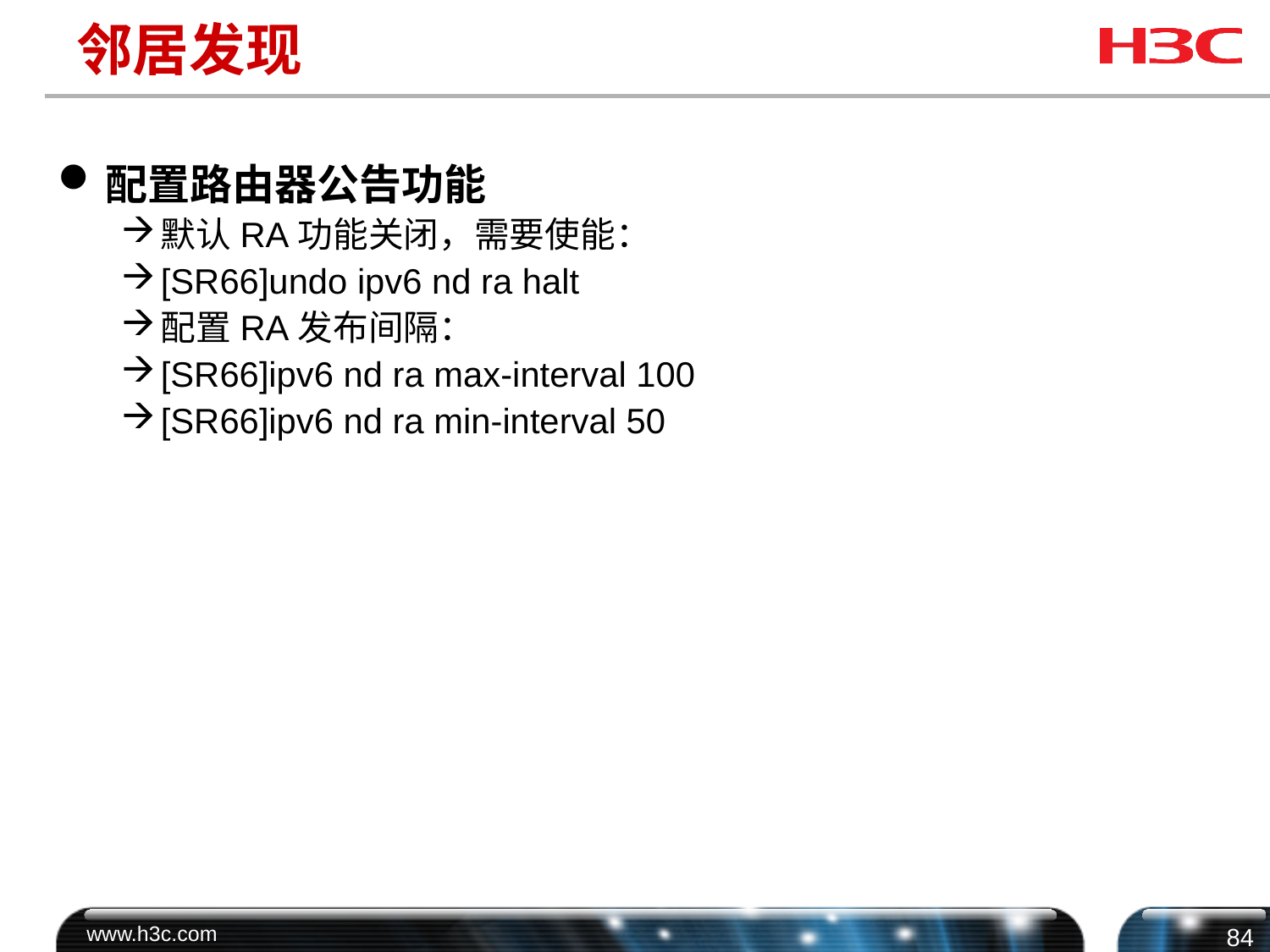

# 邻居发现
配置路由器公告功能
默认RA功能关闭，需要使能：
[SR66]undo ipv6 nd ra halt
配置RA发布间隔：
[SR66]ipv6 nd ra max-interval 100
[SR66]ipv6 nd ra min-interval 50